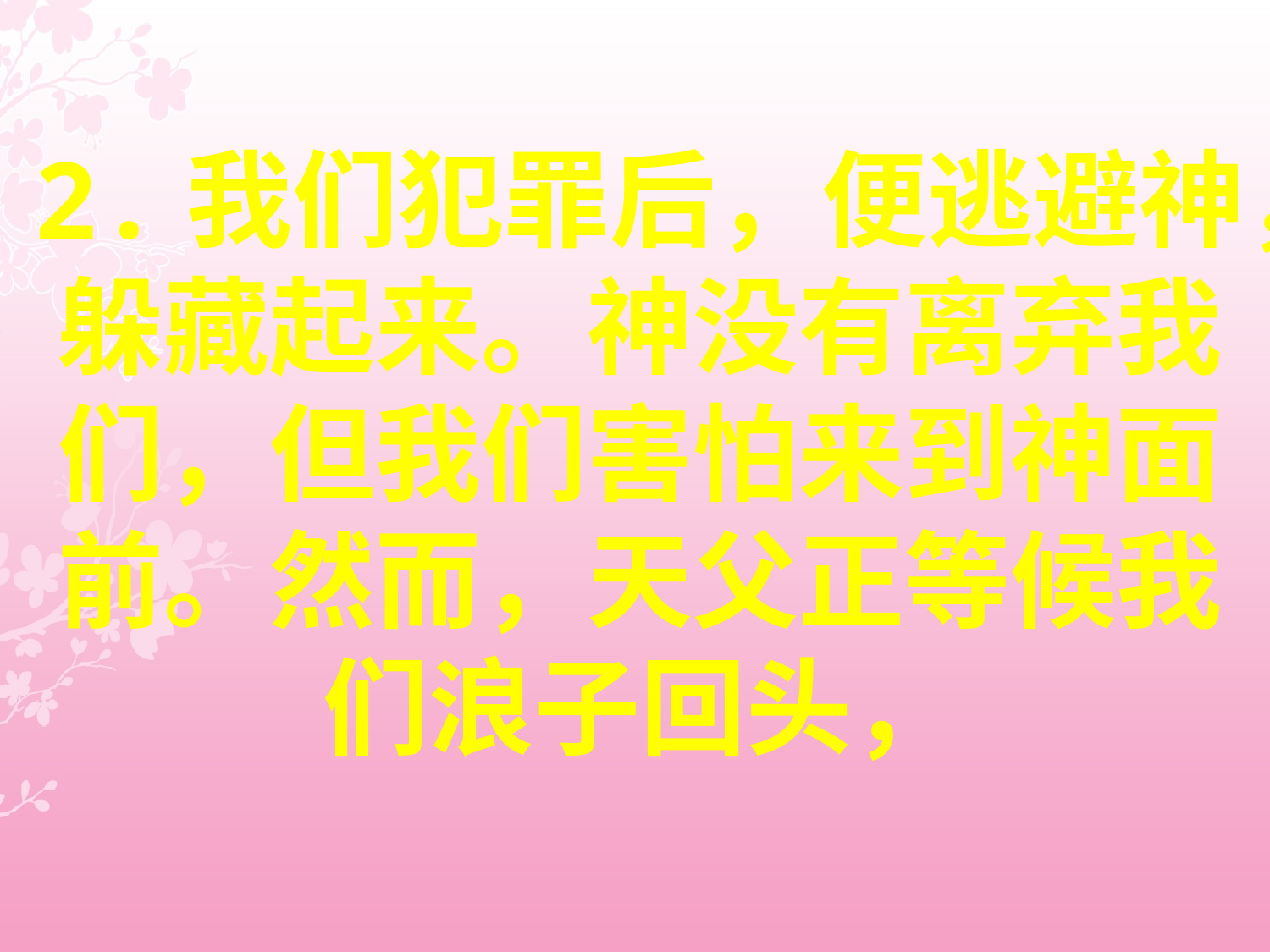

2.我们犯罪后，便逃避神，躲藏起来。神没有离弃我们，但我们害怕来到神面前。然而，天父正等候我们浪子回头，